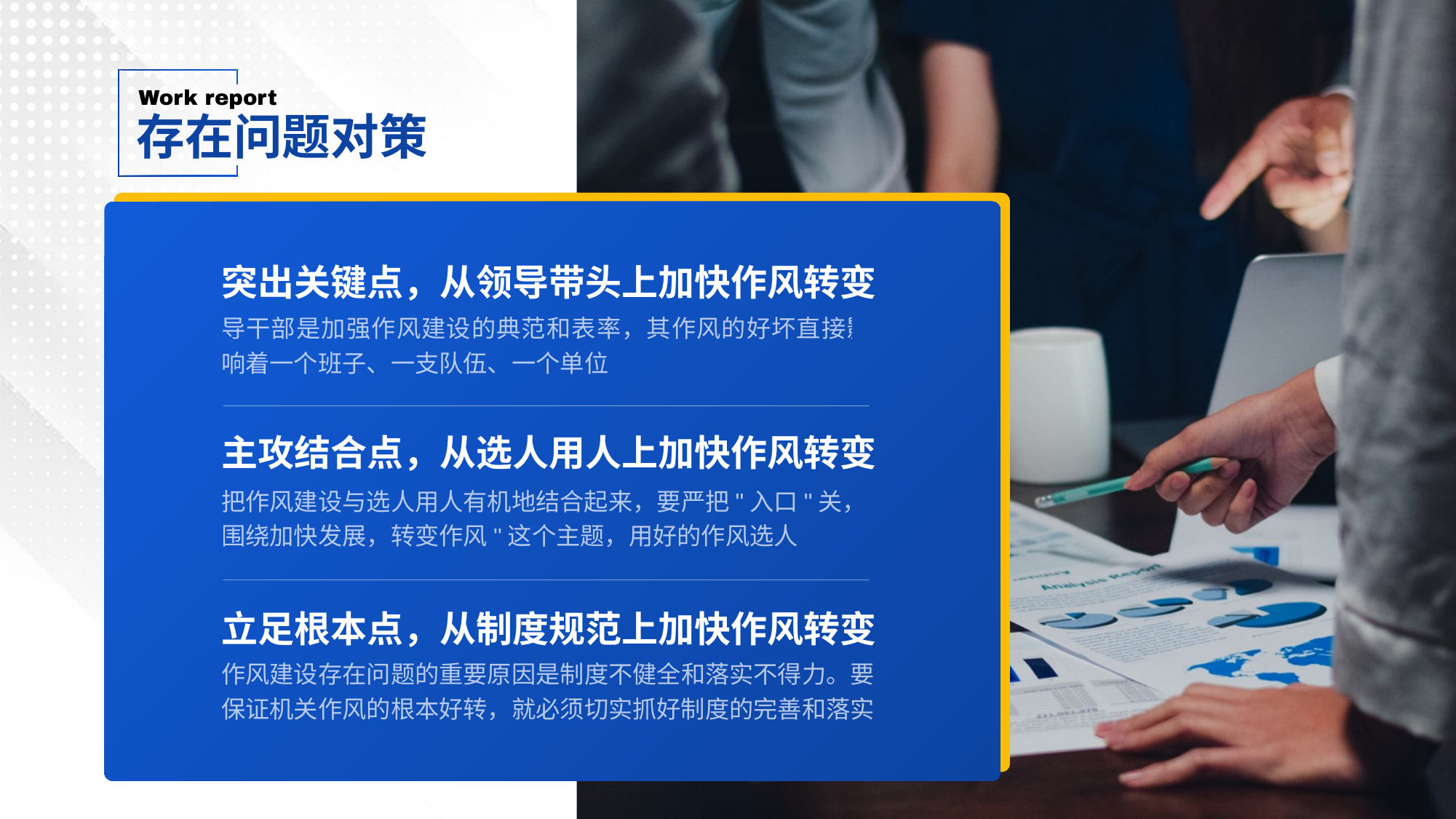

存在问题对策

突出关键点，从领导带头上加快作风转变
导干部是加强作风建设的典范和表率，其作风的好坏直接影响着一个班子、一支队伍、一个单位
主攻结合点，从选人用人上加快作风转变
把作风建设与选人用人有机地结合起来，要严把"入口"关，围绕加快发展，转变作风"这个主题，用好的作风选人
立足根本点，从制度规范上加快作风转变
作风建设存在问题的重要原因是制度不健全和落实不得力。要保证机关作风的根本好转，就必须切实抓好制度的完善和落实